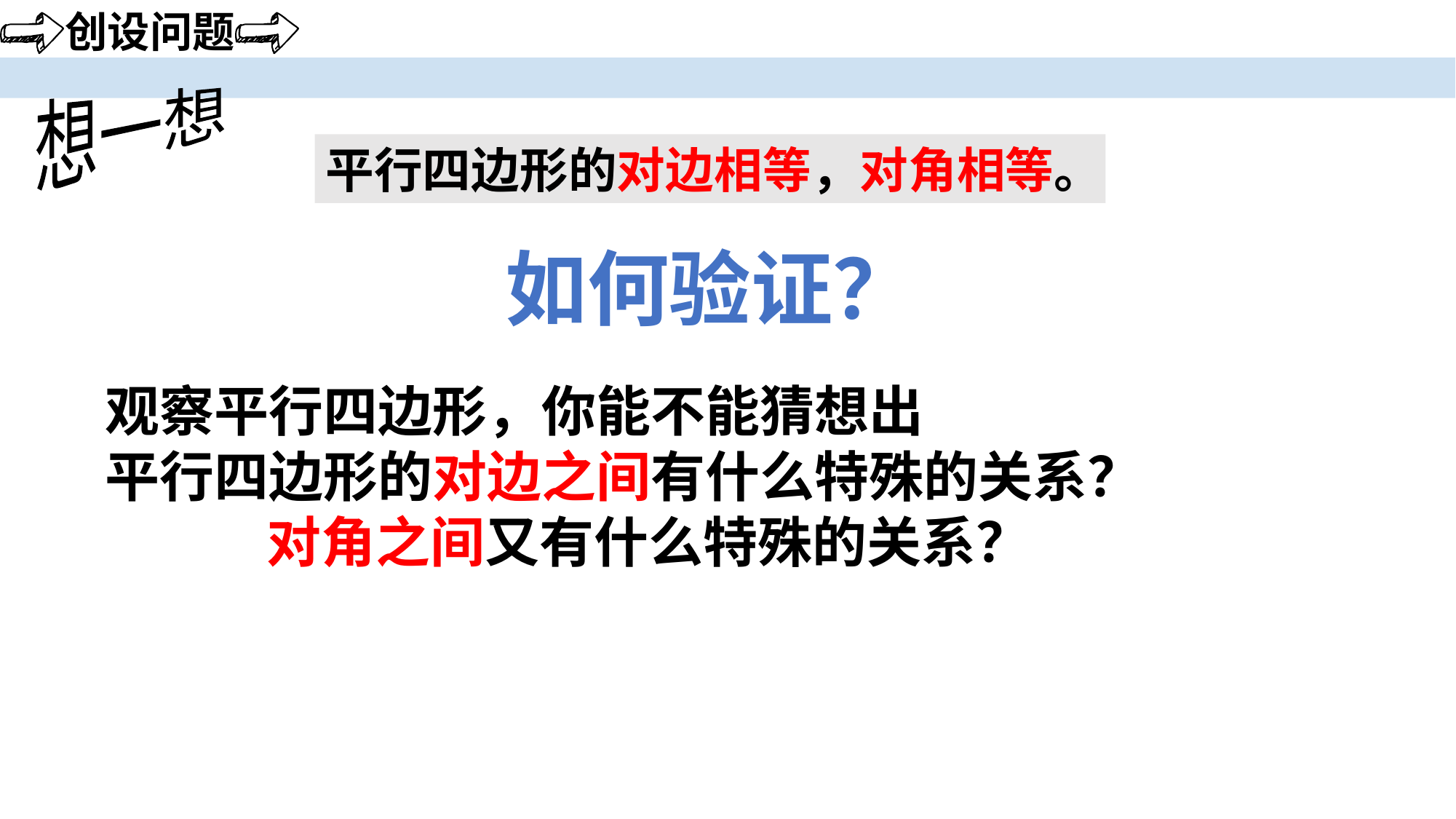

创设问题

想一想
平行四边形的对边相等，对角相等。
如何验证？
观察平行四边形，你能不能猜想出
平行四边形的对边之间有什么特殊的关系？
            对角之间又有什么特殊的关系？